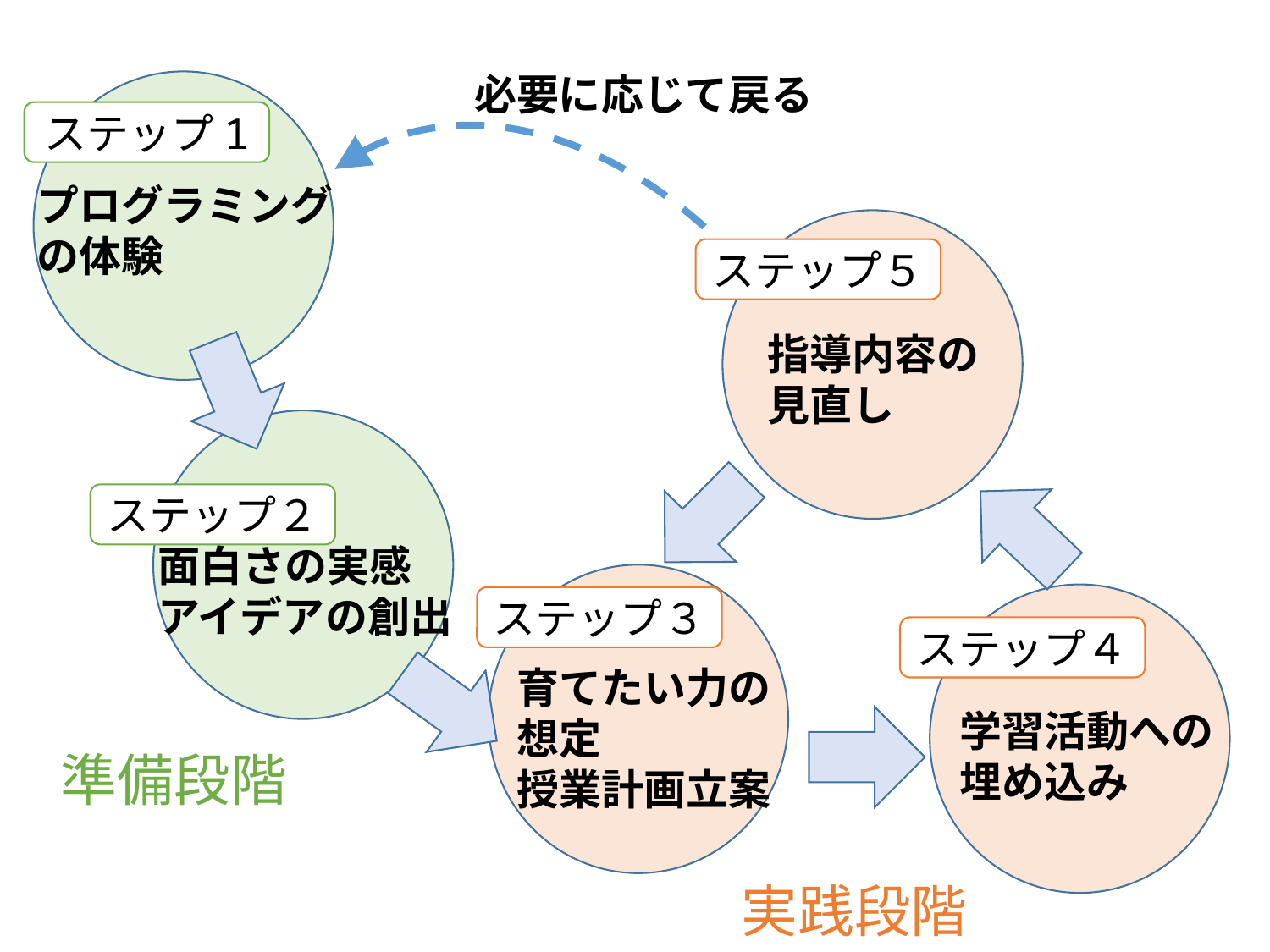

必要に応じて戻る

ステップ1
プログラミングの体験

ステップ５
指導内容の
見直し

ステップ２
面白さの実感
アイデアの創出

ステップ３
ステップ４
育てたい力の想定
授業計画立案

学習活動への
埋め込み

準備段階
実践段階